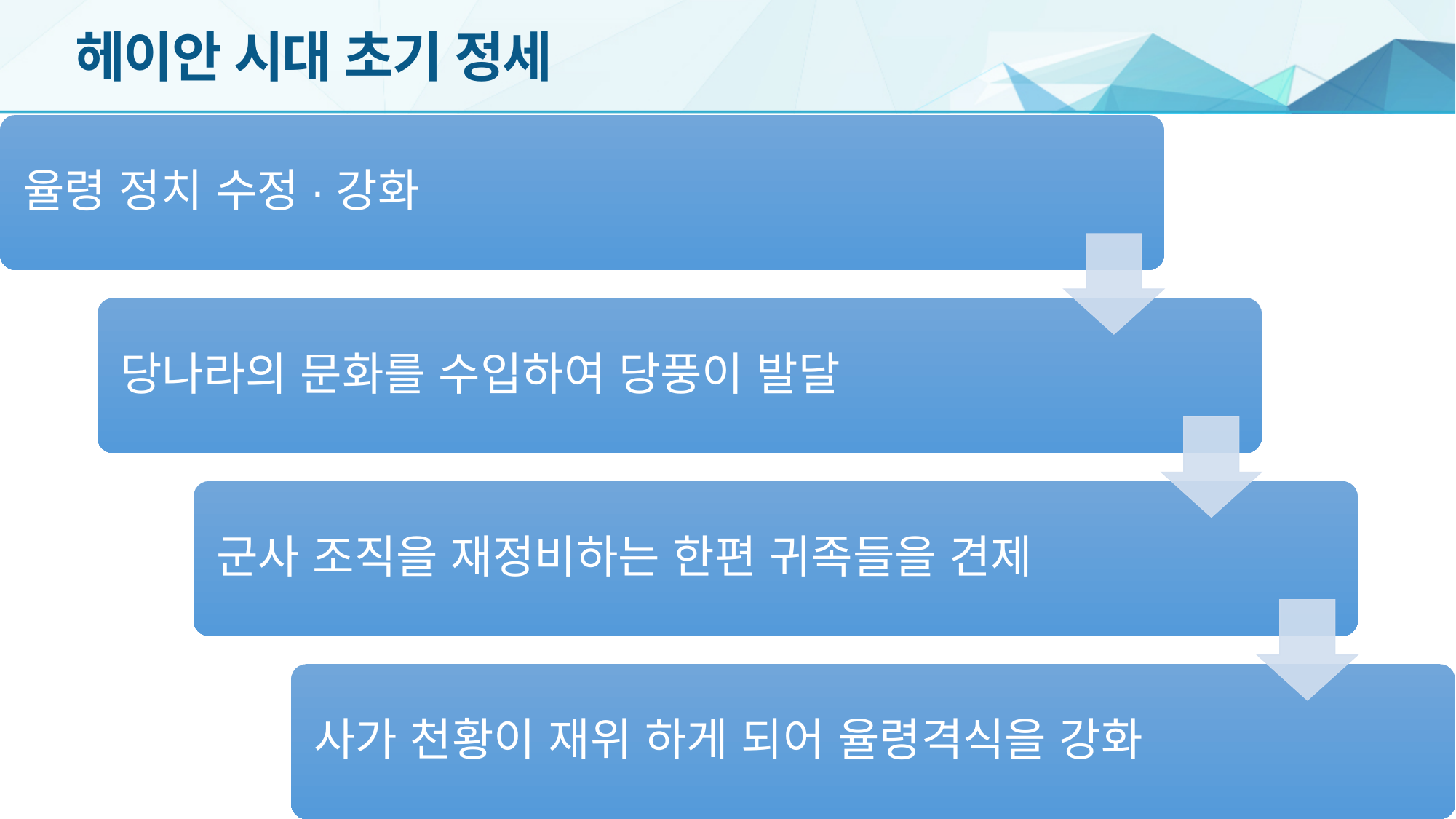

# 헤이안 시대 초기 정세
율령 정치 수정·강화
당나라의 문화를 수입하여 당풍이 발달
군사 조직을 재정비하는 한편 귀족들을 견제
사가 천황이 재위 하게 되어 율령격식을 강화